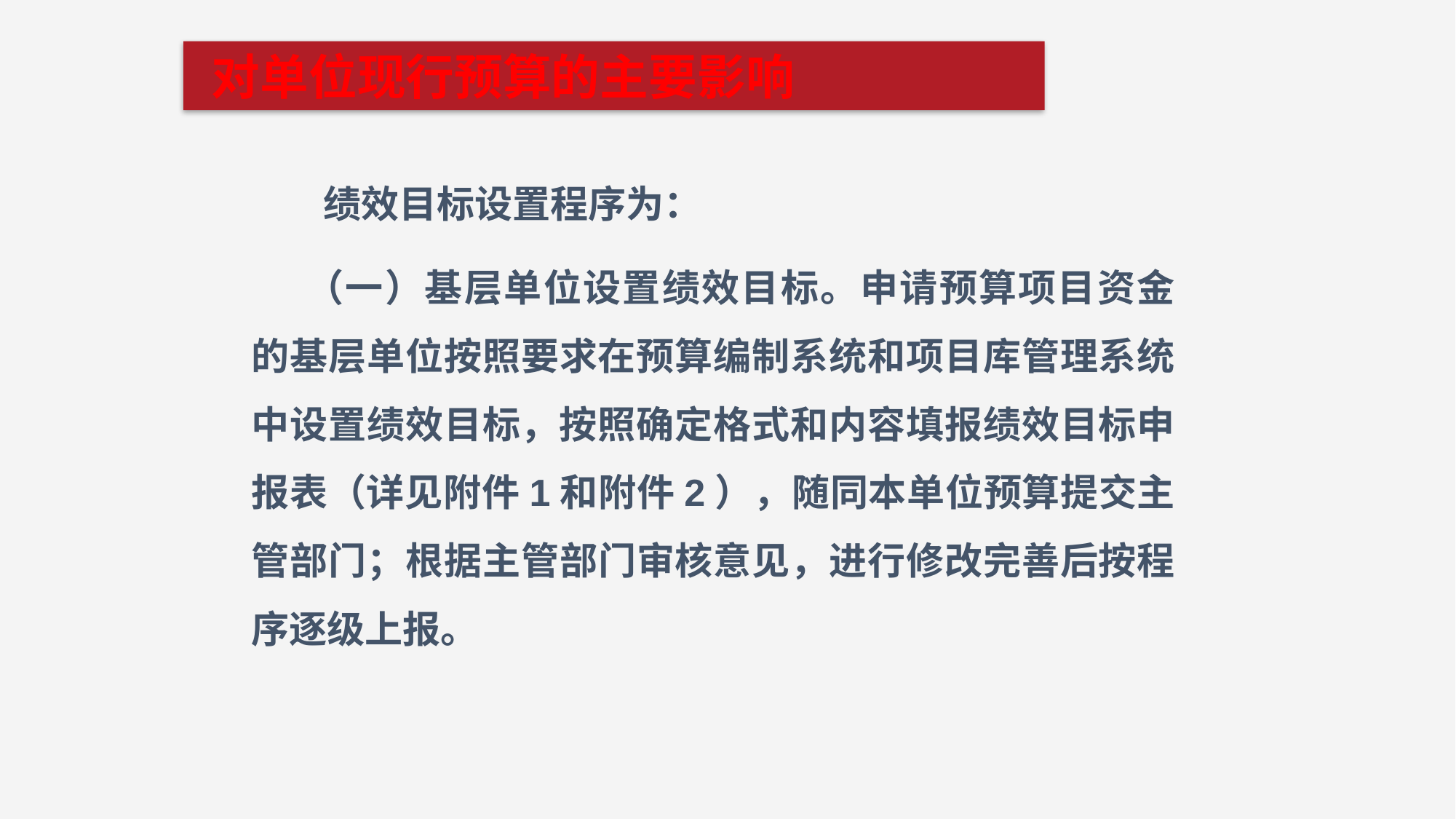

对单位现行预算的主要影响

 绩效目标设置程序为：
（一）基层单位设置绩效目标。申请预算项目资金的基层单位按照要求在预算编制系统和项目库管理系统中设置绩效目标，按照确定格式和内容填报绩效目标申报表（详见附件1和附件2），随同本单位预算提交主管部门；根据主管部门审核意见，进行修改完善后按程序逐级上报。